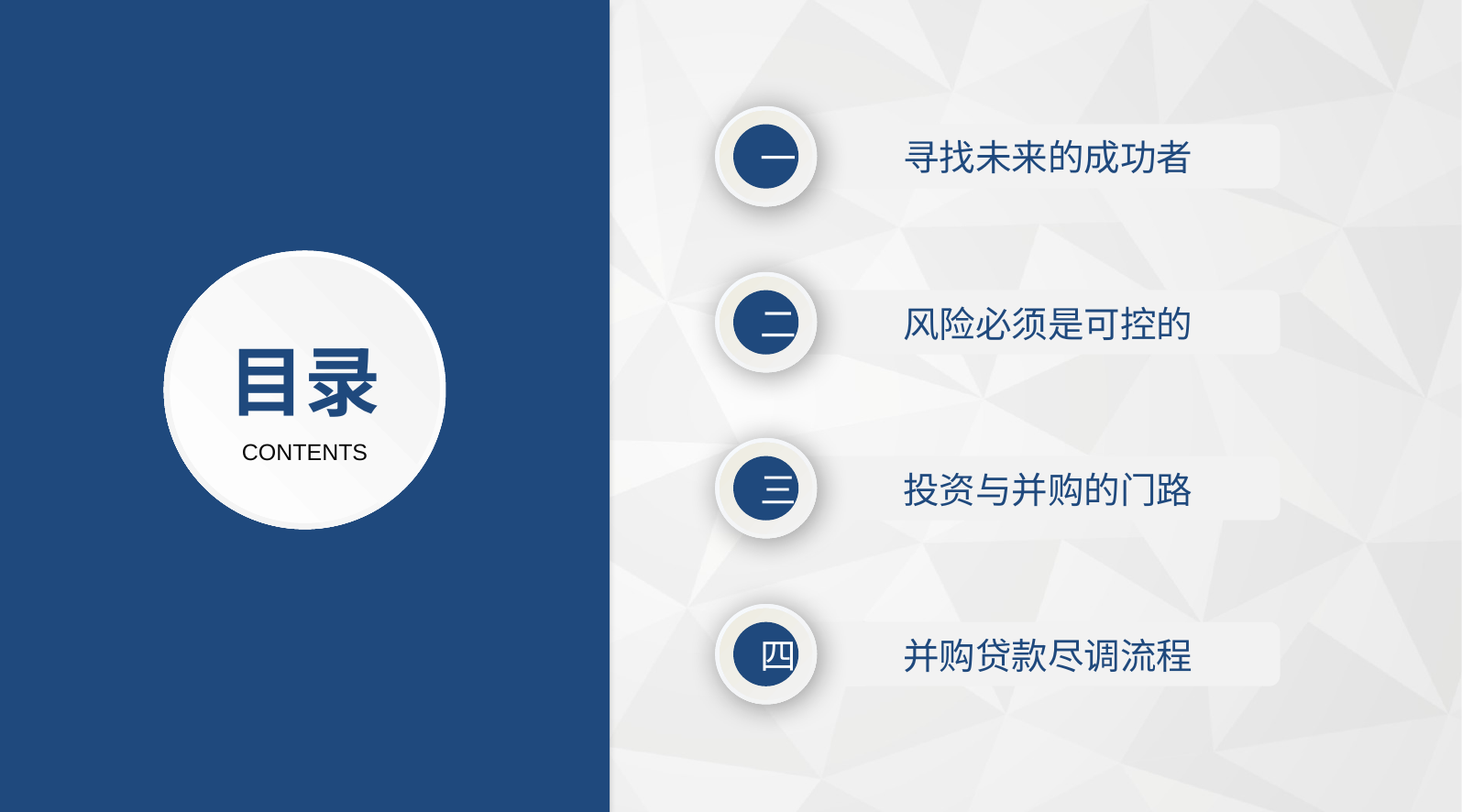

一

寻找未来的成功者

二

风险必须是可控的
目录
CONTENTS

三

投资与并购的门路

四

并购贷款尽调流程